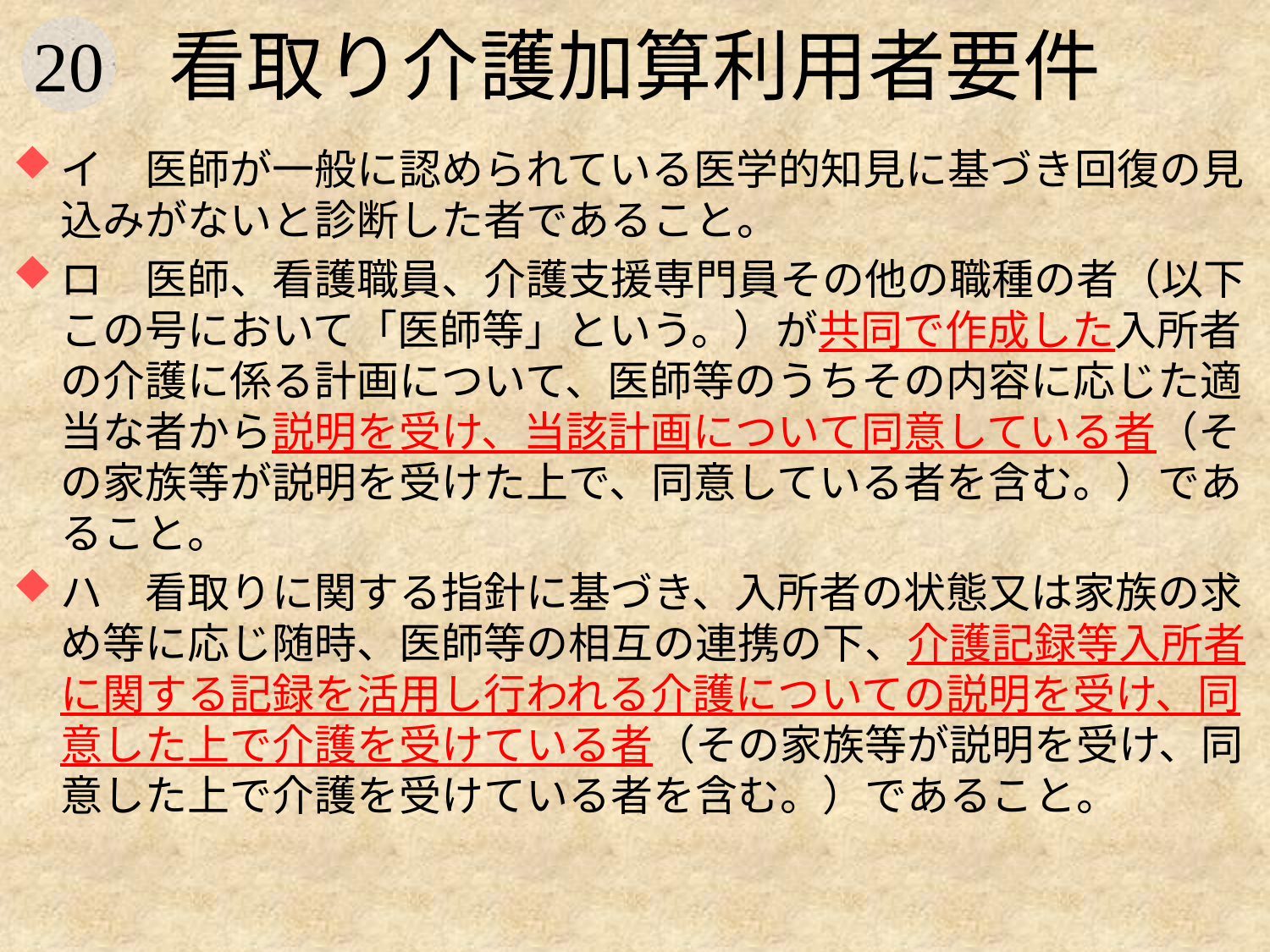

# 看取り介護加算利用者要件
イ　医師が一般に認められている医学的知見に基づき回復の見込みがないと診断した者であること。
ロ　医師、看護職員、介護支援専門員その他の職種の者（以下この号において「医師等」という。）が共同で作成した入所者の介護に係る計画について、医師等のうちその内容に応じた適当な者から説明を受け、当該計画について同意している者（その家族等が説明を受けた上で、同意している者を含む。）であること。
ハ　看取りに関する指針に基づき、入所者の状態又は家族の求め等に応じ随時、医師等の相互の連携の下、介護記録等入所者に関する記録を活用し行われる介護についての説明を受け、同意した上で介護を受けている者（その家族等が説明を受け、同意した上で介護を受けている者を含む。）であること。